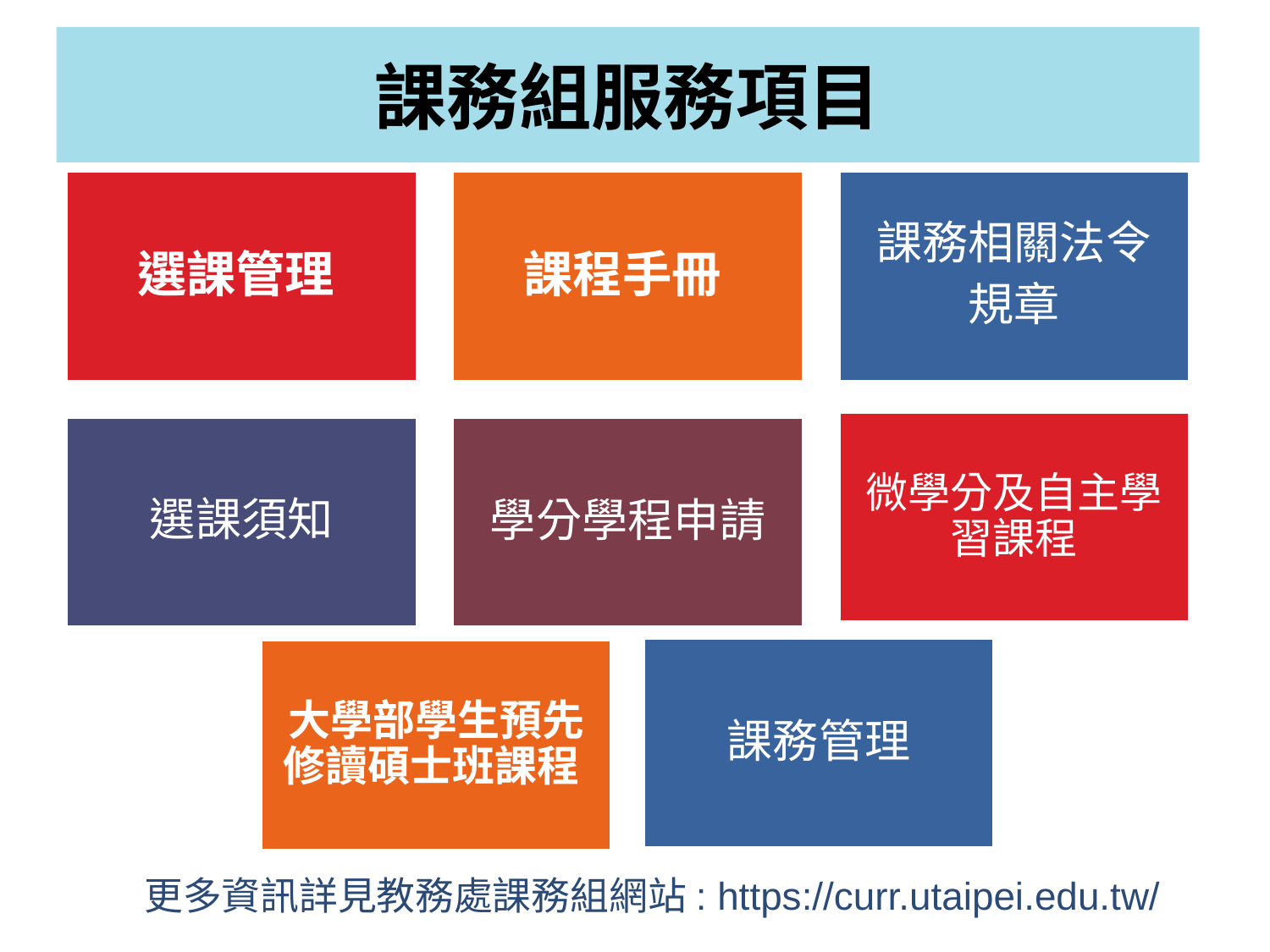

課務組服務項目
# 課務組服務項目
選課管理
課程手冊
課務相關法令
規章
選課須知
學分學程申請
微學分及自主學習課程
大學部學生預先修讀碩士班課程
課務管理
更多資訊詳見教務處課務組網站: https://curr.utaipei.edu.tw/